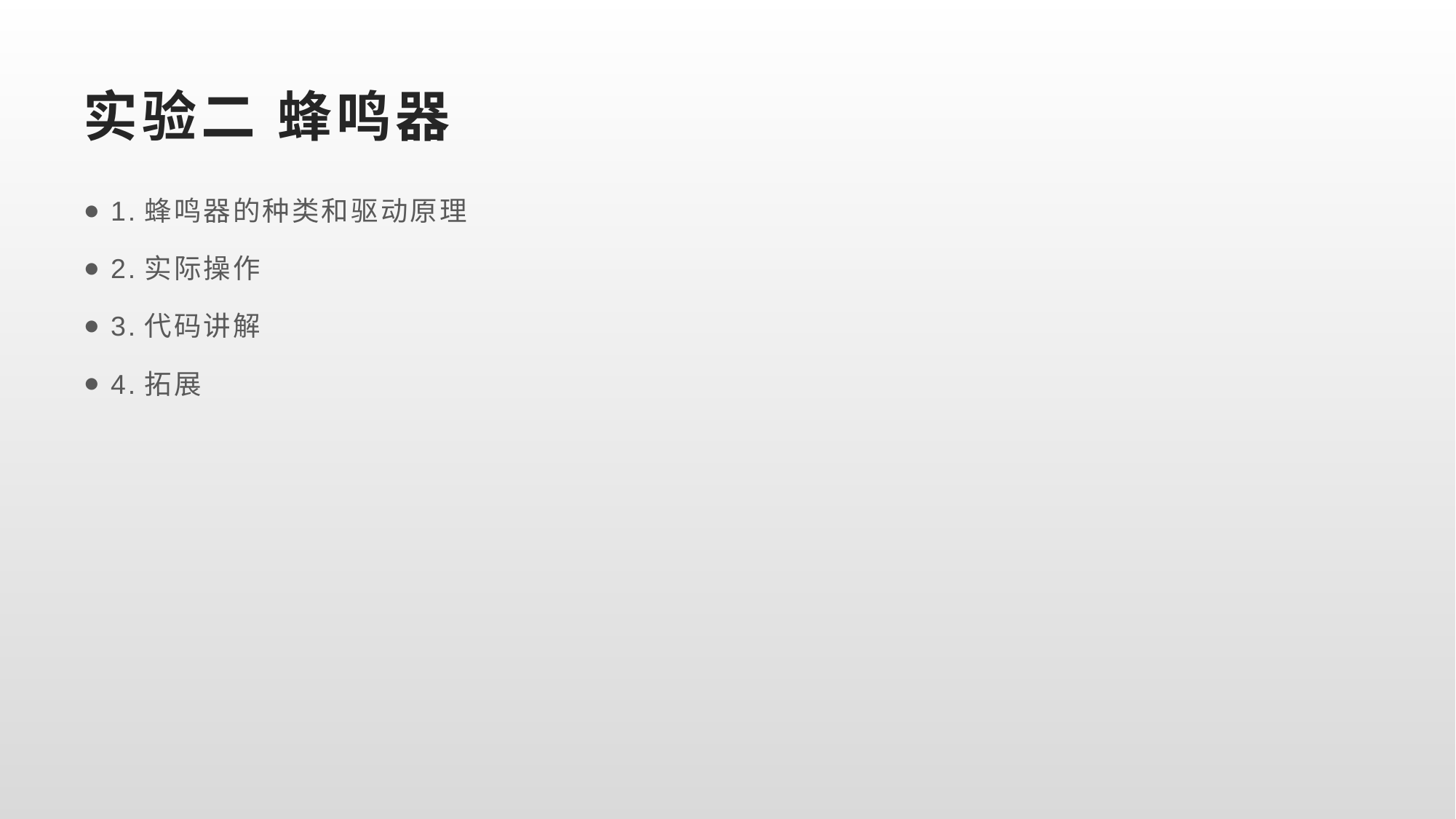

# 实验二 蜂鸣器
1.蜂鸣器的种类和驱动原理
2.实际操作
3.代码讲解
4.拓展